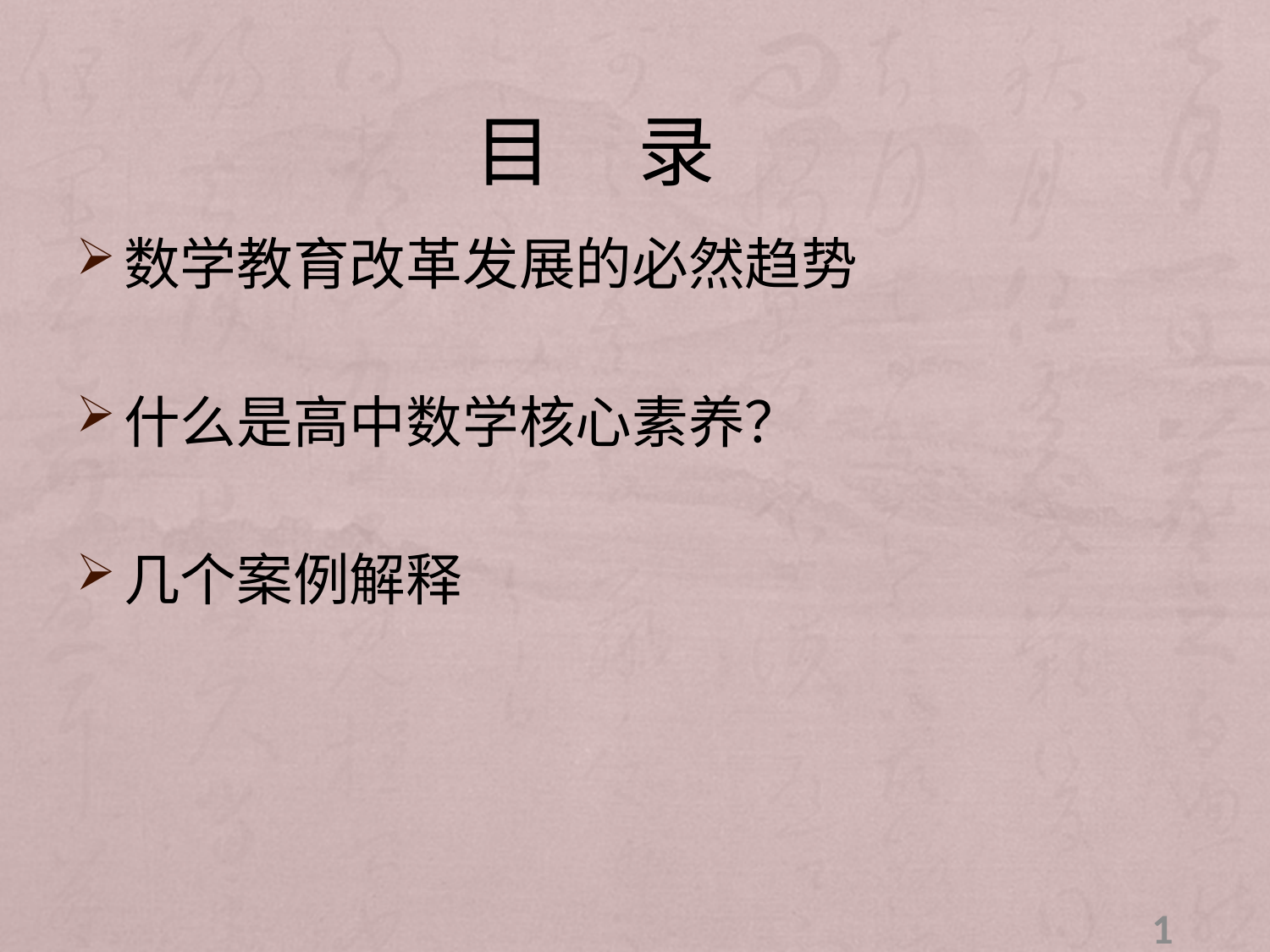

目    录
数学教育改革发展的必然趋势

什么是高中数学核心素养？

几个案例解释
1